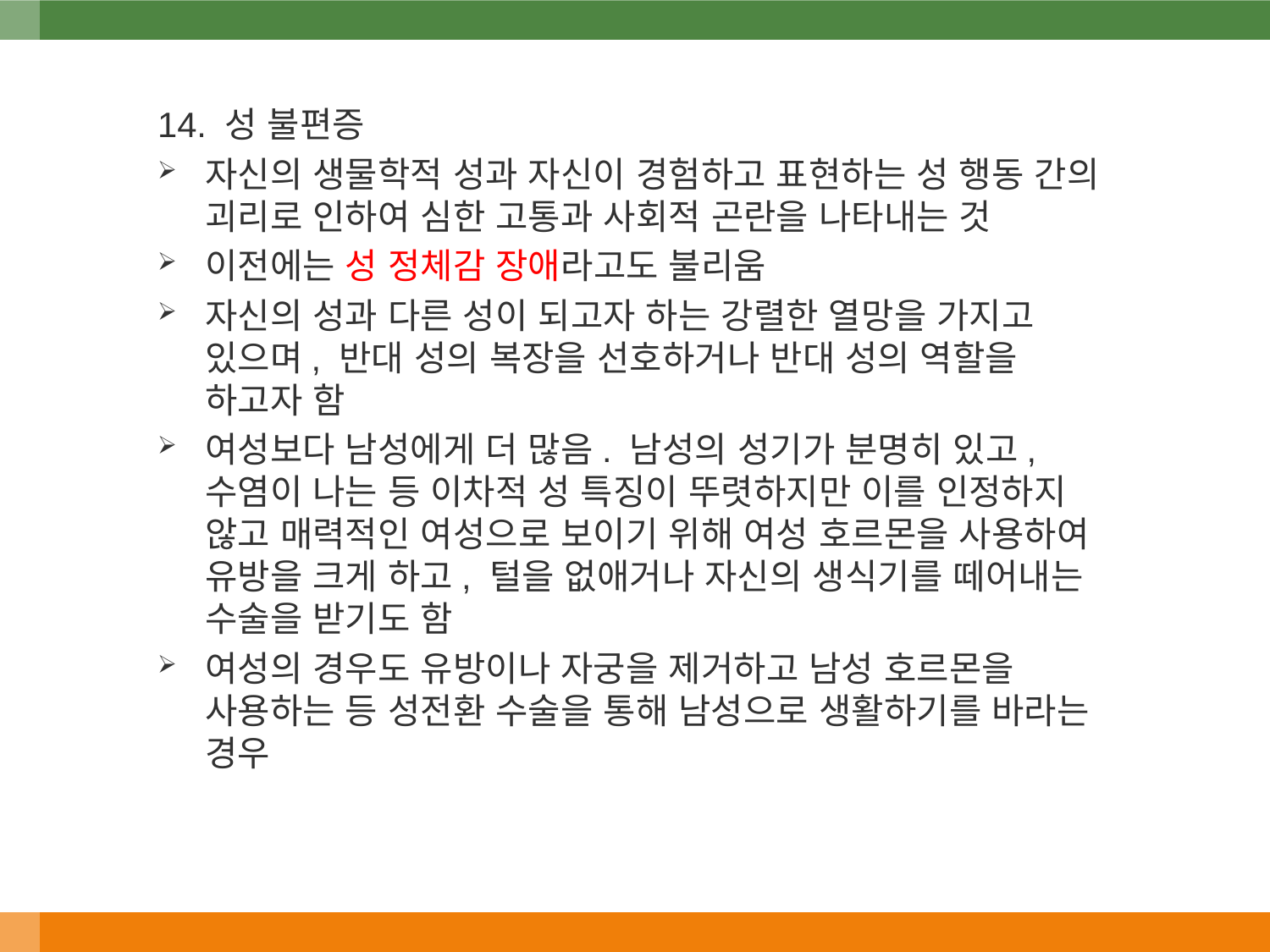

14. 성 불편증
자신의 생물학적 성과 자신이 경험하고 표현하는 성 행동 간의 괴리로 인하여 심한 고통과 사회적 곤란을 나타내는 것
이전에는 성 정체감 장애라고도 불리움
자신의 성과 다른 성이 되고자 하는 강렬한 열망을 가지고 있으며, 반대 성의 복장을 선호하거나 반대 성의 역할을 하고자 함
여성보다 남성에게 더 많음. 남성의 성기가 분명히 있고, 수염이 나는 등 이차적 성 특징이 뚜렷하지만 이를 인정하지 않고 매력적인 여성으로 보이기 위해 여성 호르몬을 사용하여 유방을 크게 하고, 털을 없애거나 자신의 생식기를 떼어내는 수술을 받기도 함
여성의 경우도 유방이나 자궁을 제거하고 남성 호르몬을 사용하는 등 성전환 수술을 통해 남성으로 생활하기를 바라는 경우